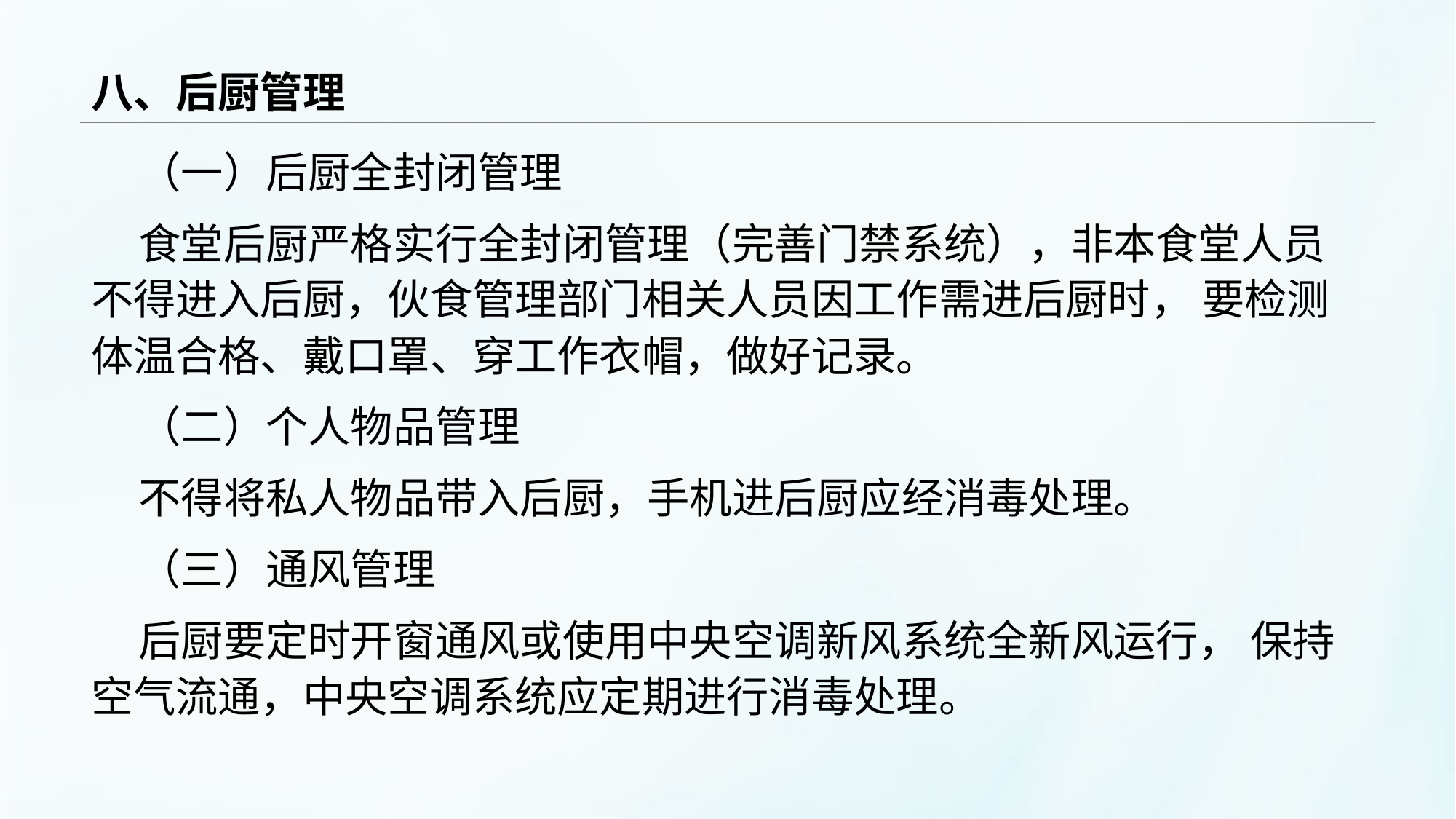

# 八、后厨管理
（一）后厨全封闭管理
食堂后厨严格实行全封闭管理（完善门禁系统），非本食堂人员不得进入后厨，伙食管理部门相关人员因工作需进后厨时， 要检测体温合格、戴口罩、穿工作衣帽，做好记录。
（二）个人物品管理
不得将私人物品带入后厨，手机进后厨应经消毒处理。
（三）通风管理
后厨要定时开窗通风或使用中央空调新风系统全新风运行， 保持空气流通，中央空调系统应定期进行消毒处理。